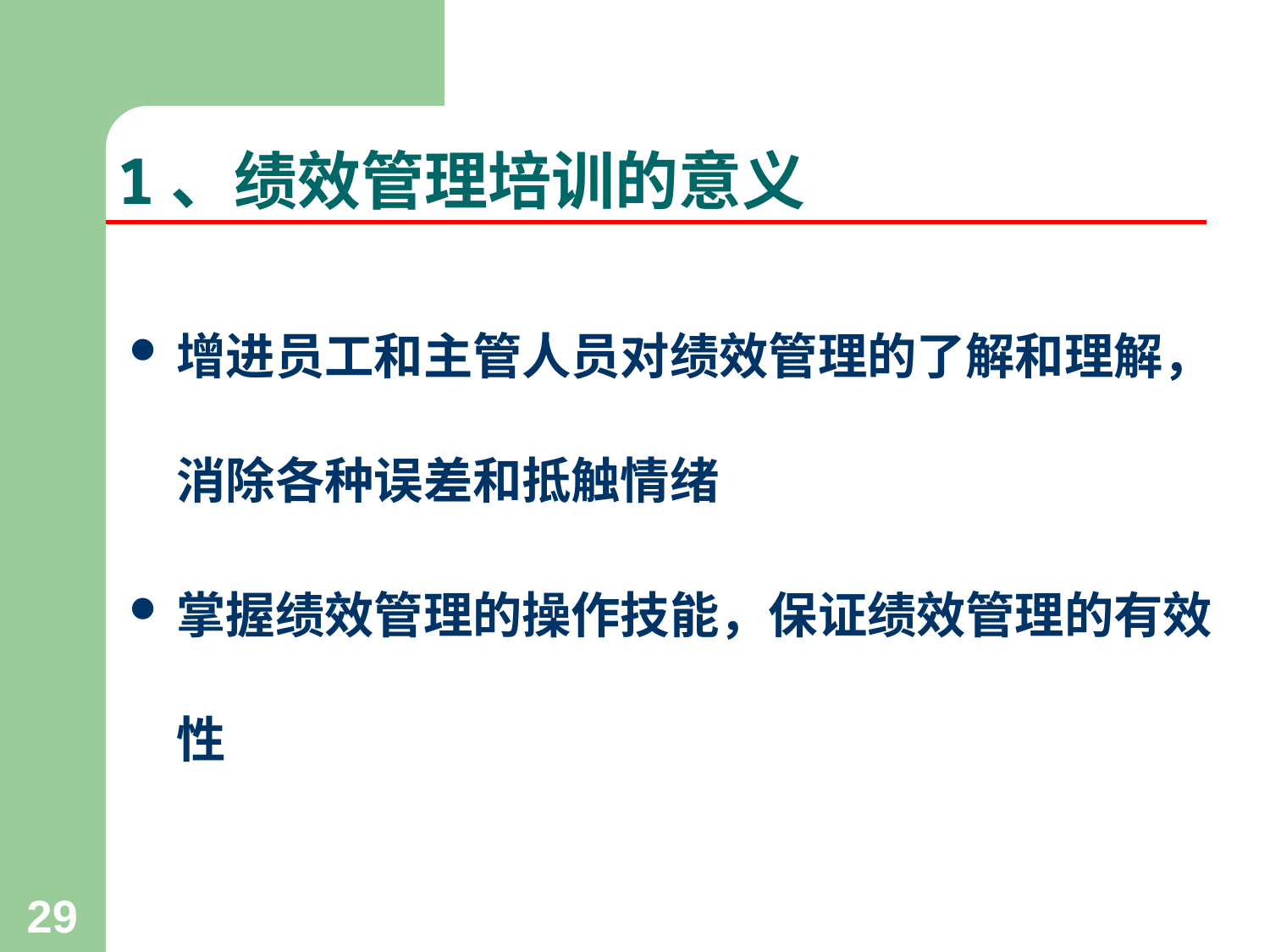

1、绩效管理培训的意义
增进员工和主管人员对绩效管理的了解和理解，消除各种误差和抵触情绪
掌握绩效管理的操作技能，保证绩效管理的有效性
# 29